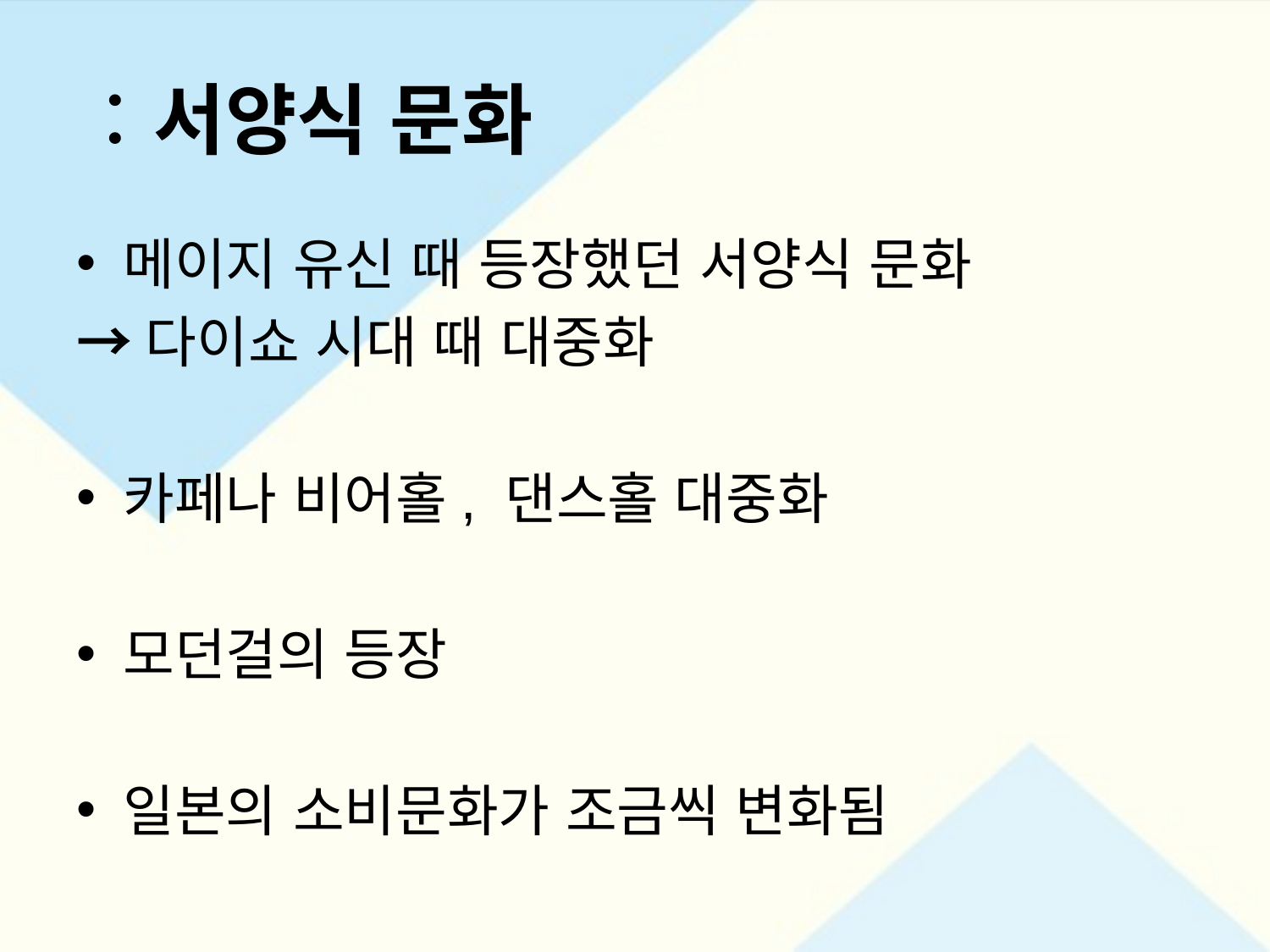

# ：서양식 문화
메이지 유신 때 등장했던 서양식 문화
→다이쇼 시대 때 대중화

카페나 비어홀, 댄스홀 대중화

모던걸의 등장

일본의 소비문화가 조금씩 변화됨